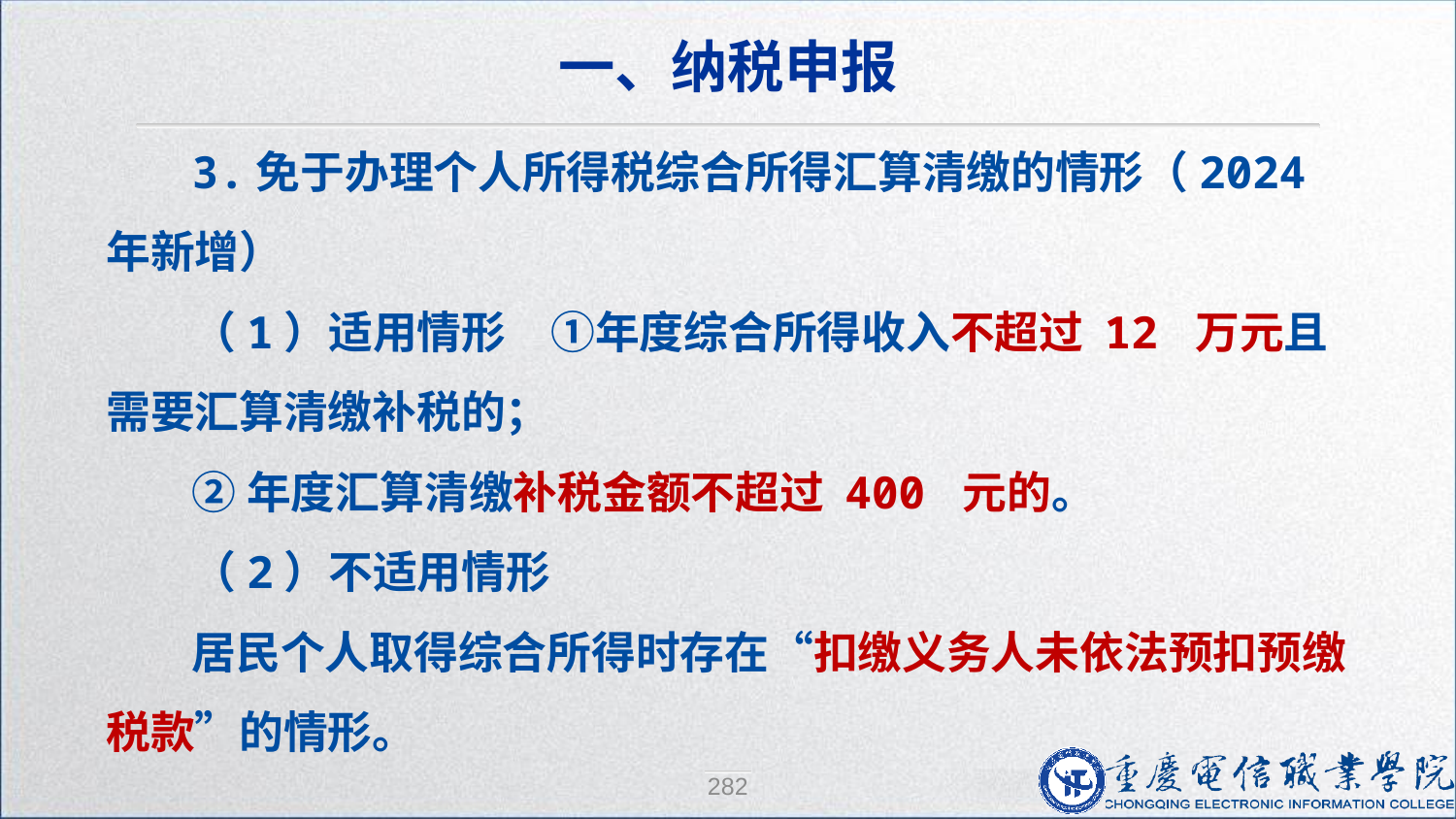

一、纳税申报
3.免于办理个人所得税综合所得汇算清缴的情形（2024 年新增）
（1）适用情形　①年度综合所得收入不超过 12 万元且需要汇算清缴补税的；
②年度汇算清缴补税金额不超过 400 元的。
（2）不适用情形
居民个人取得综合所得时存在“扣缴义务人未依法预扣预缴税款”的情形。
282